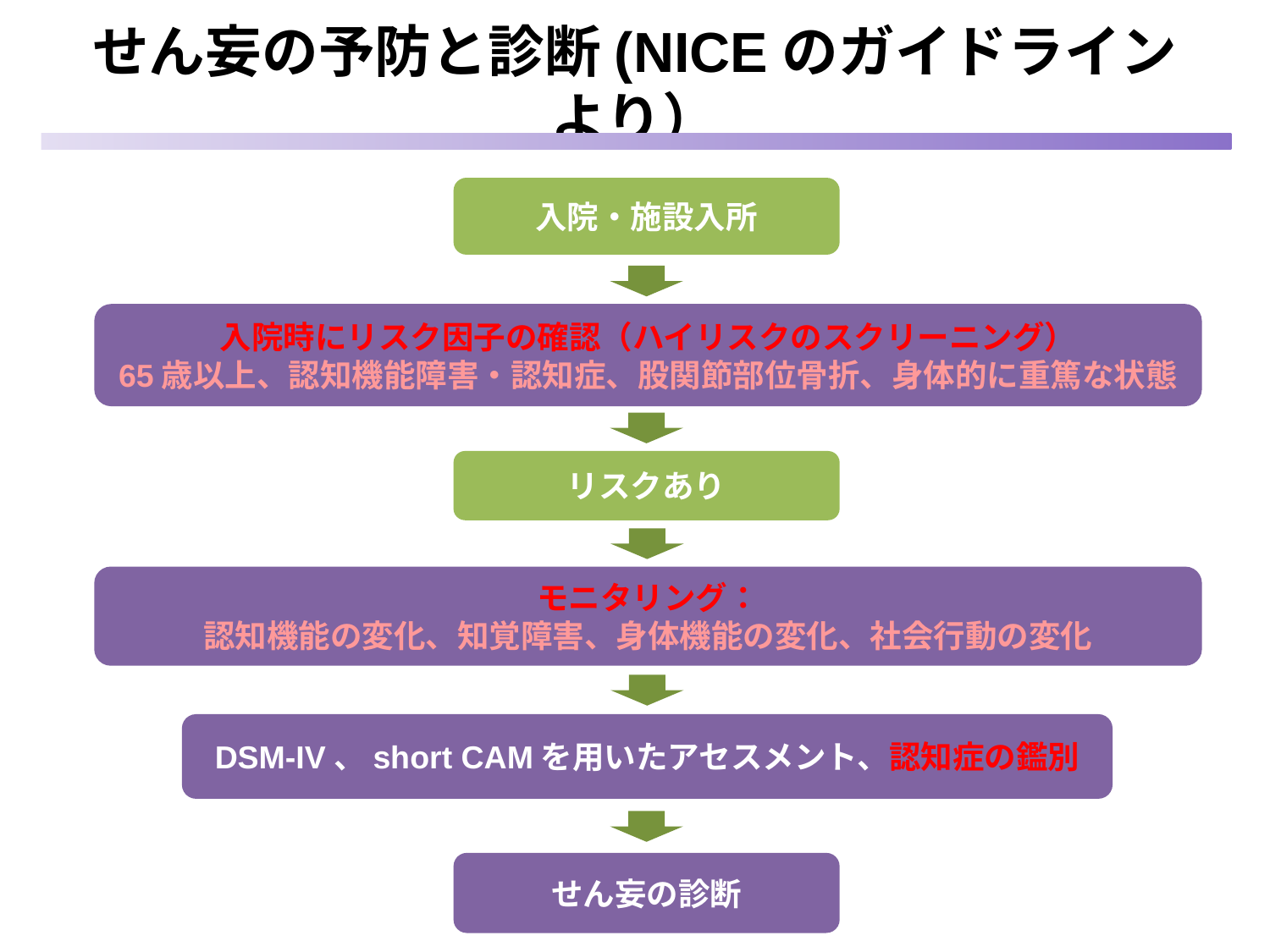

# せん妄の予防と診断(NICEのガイドラインより）

入院・施設入所

入院時にリスク因子の確認（ハイリスクのスクリーニング）
65歳以上、認知機能障害・認知症、股関節部位骨折、身体的に重篤な状態

リスクあり

モニタリング：
認知機能の変化、知覚障害、身体機能の変化、社会行動の変化

DSM-IV、short CAMを用いたアセスメント、認知症の鑑別

せん妄の診断